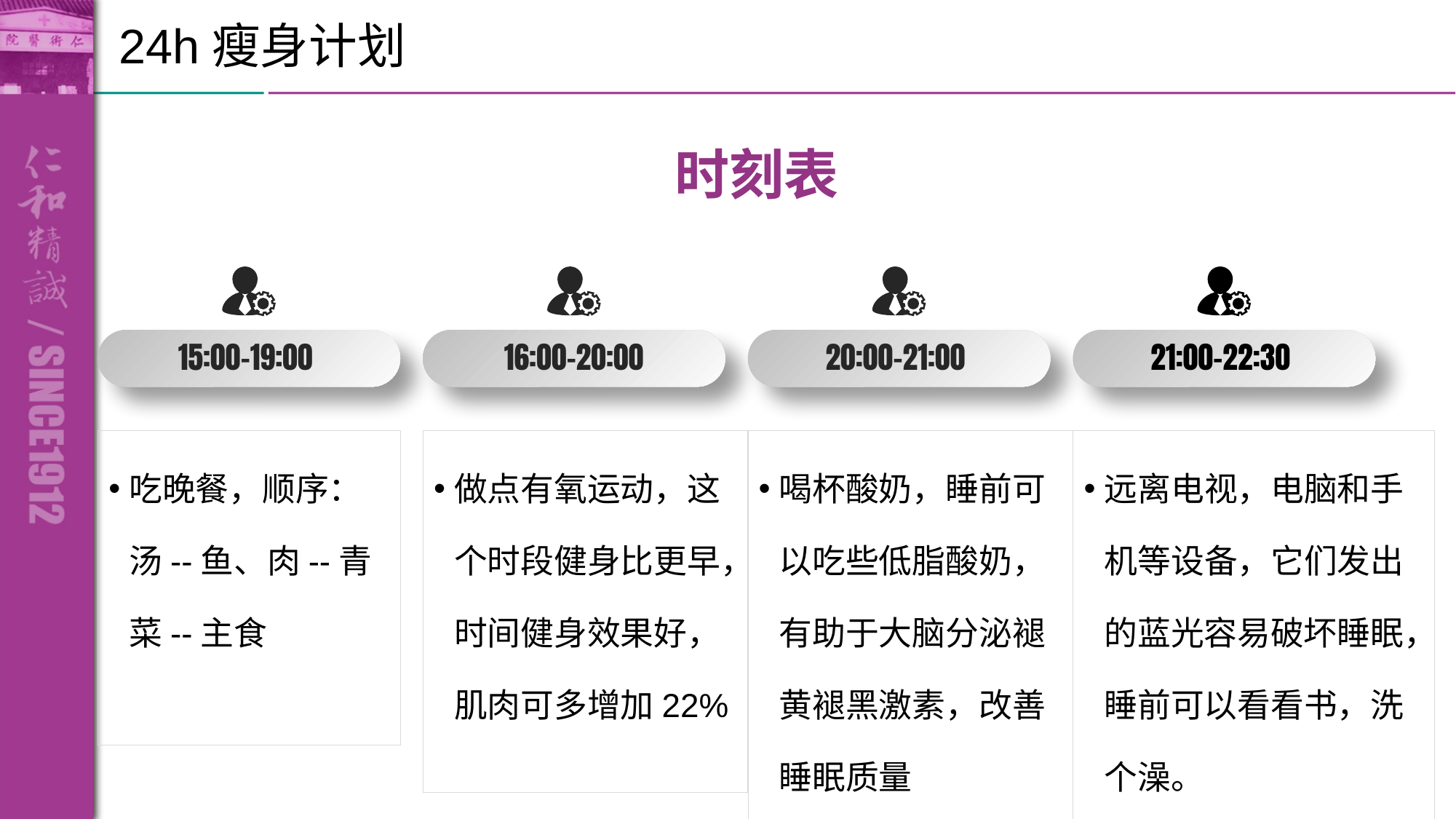

24h瘦身计划
时刻表

15:00-19:00
16:00-20:00
20:00-21:00
21:00-22:30
吃晚餐，顺序：汤--鱼、肉--青菜--主食
做点有氧运动，这个时段健身比更早，时间健身效果好，肌肉可多增加22%
喝杯酸奶，睡前可以吃些低脂酸奶，有助于大脑分泌褪黄褪黑激素，改善睡眠质量
远离电视，电脑和手机等设备，它们发出的蓝光容易破坏睡眠，睡前可以看看书，洗个澡。